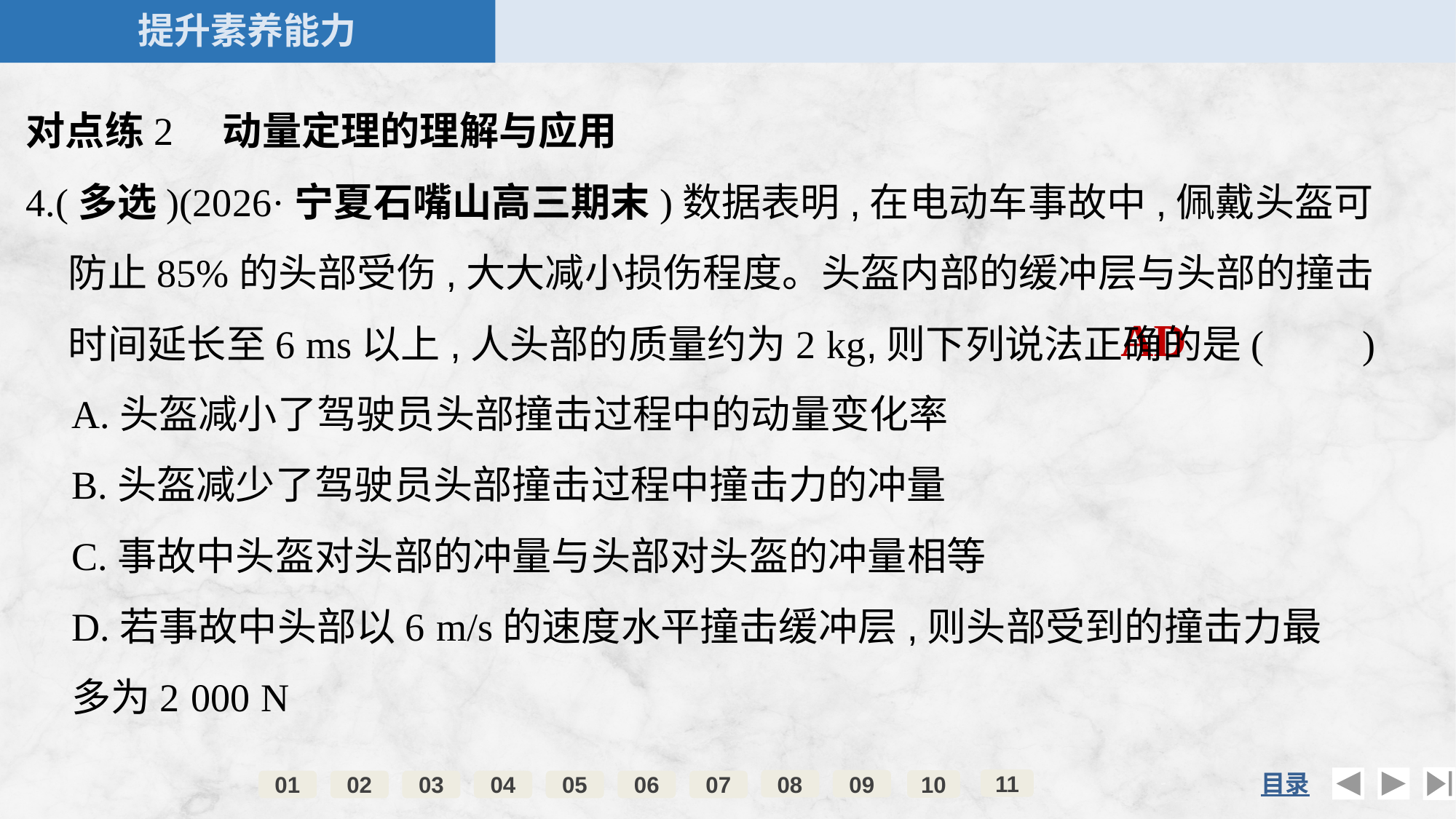

对点练2　动量定理的理解与应用
4.(多选)(2026·宁夏石嘴山高三期末)数据表明,在电动车事故中,佩戴头盔可防止85%的头部受伤,大大减小损伤程度。头盔内部的缓冲层与头部的撞击时间延长至6 ms以上,人头部的质量约为2 kg,则下列说法正确的是(　　)
AD
A.头盔减小了驾驶员头部撞击过程中的动量变化率
B.头盔减少了驾驶员头部撞击过程中撞击力的冲量
C.事故中头盔对头部的冲量与头部对头盔的冲量相等
D.若事故中头部以6 m/s的速度水平撞击缓冲层,则头部受到的撞击力最多为2 000 N